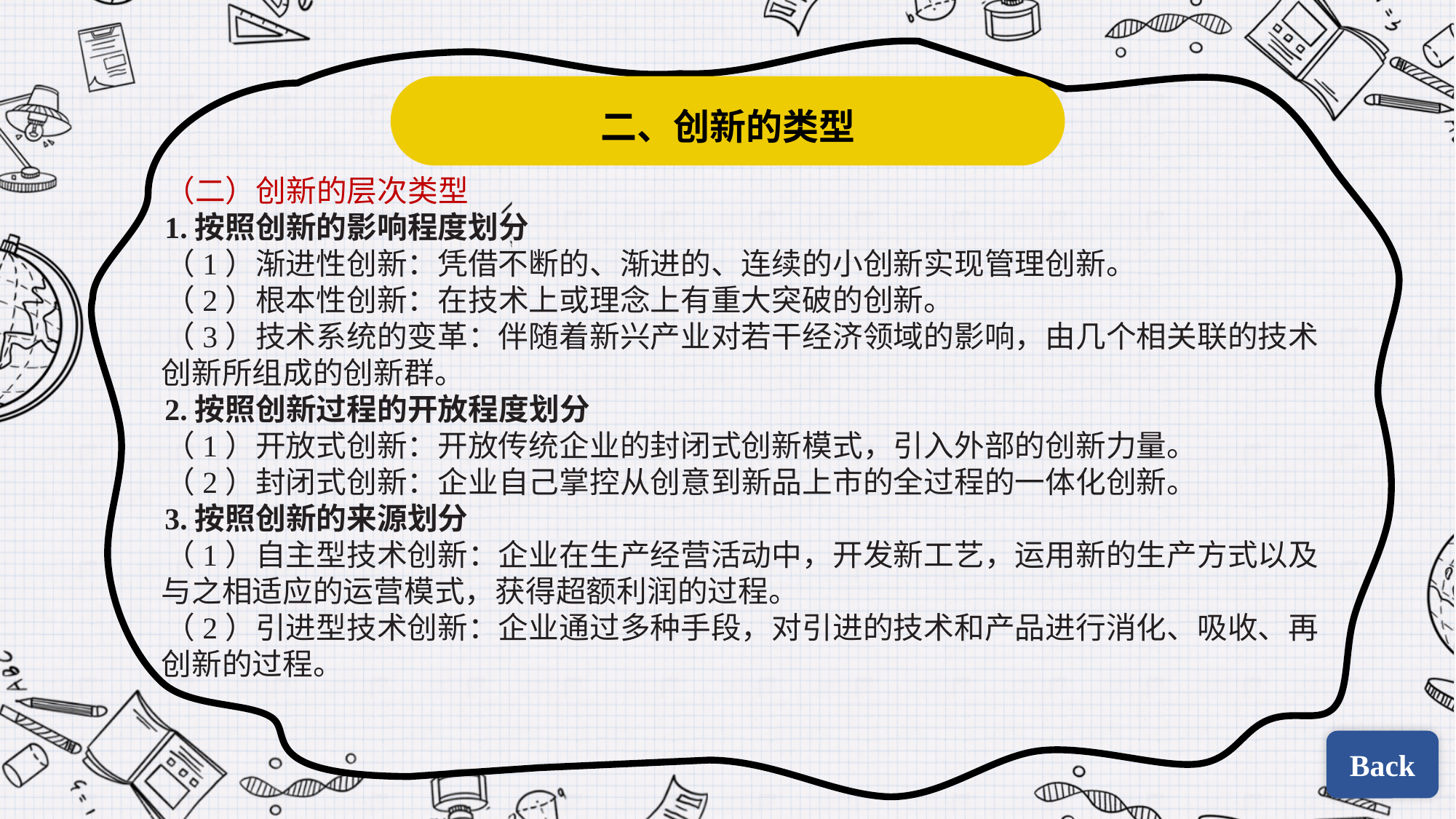

二、创新的类型
（二）创新的层次类型
1.按照创新的影响程度划分
（1）渐进性创新：凭借不断的、渐进的、连续的小创新实现管理创新。
（2）根本性创新：在技术上或理念上有重大突破的创新。
（3）技术系统的变革：伴随着新兴产业对若干经济领域的影响，由几个相关联的技术创新所组成的创新群。
2.按照创新过程的开放程度划分
（1）开放式创新：开放传统企业的封闭式创新模式，引入外部的创新力量。
（2）封闭式创新：企业自己掌控从创意到新品上市的全过程的一体化创新。
3.按照创新的来源划分
（1）自主型技术创新：企业在生产经营活动中，开发新工艺，运用新的生产方式以及与之相适应的运营模式，获得超额利润的过程。
（2）引进型技术创新：企业通过多种手段，对引进的技术和产品进行消化、吸收、再创新的过程。

Back